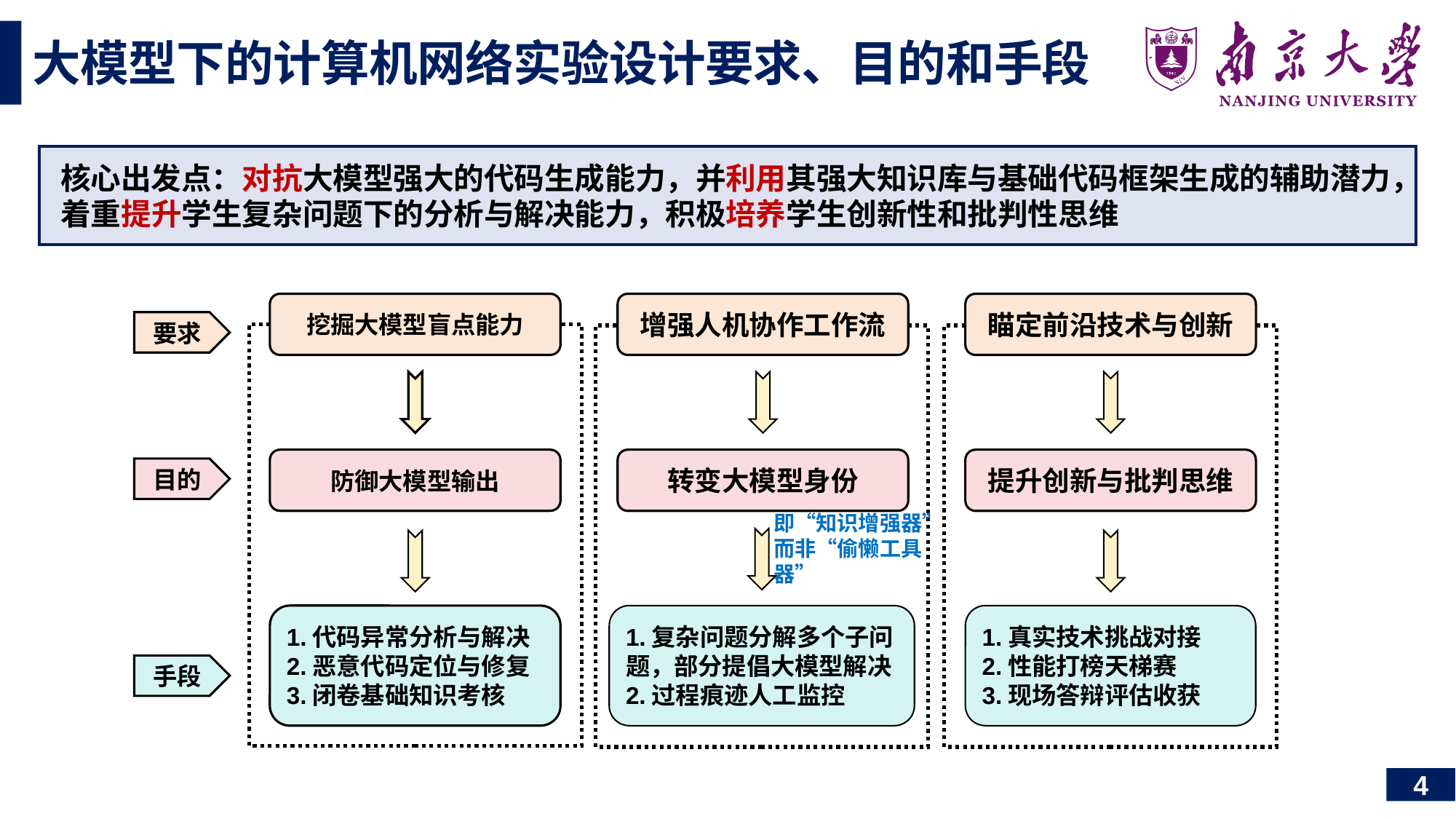

大模型下的计算机网络实验设计要求、目的和手段
核心出发点：对抗大模型强大的代码生成能力，并利用其强大知识库与基础代码框架生成的辅助潜力，着重提升学生复杂问题下的分析与解决能力，积极培养学生创新性和批判性思维
挖掘大模型盲点能力
增强人机协作工作流
瞄定前沿技术与创新
要求

防御大模型输出
转变大模型身份
提升创新与批判思维
目的

1.复杂问题分解多个子问题，部分提倡大模型解决
2.过程痕迹人工监控
1.真实技术挑战对接
2.性能打榜天梯赛
3.现场答辩评估收获
1.代码异常分析与解决
2.恶意代码定位与修复
3.闭卷基础知识考核
手段
即“知识增强器”
而非“偷懒工具器”